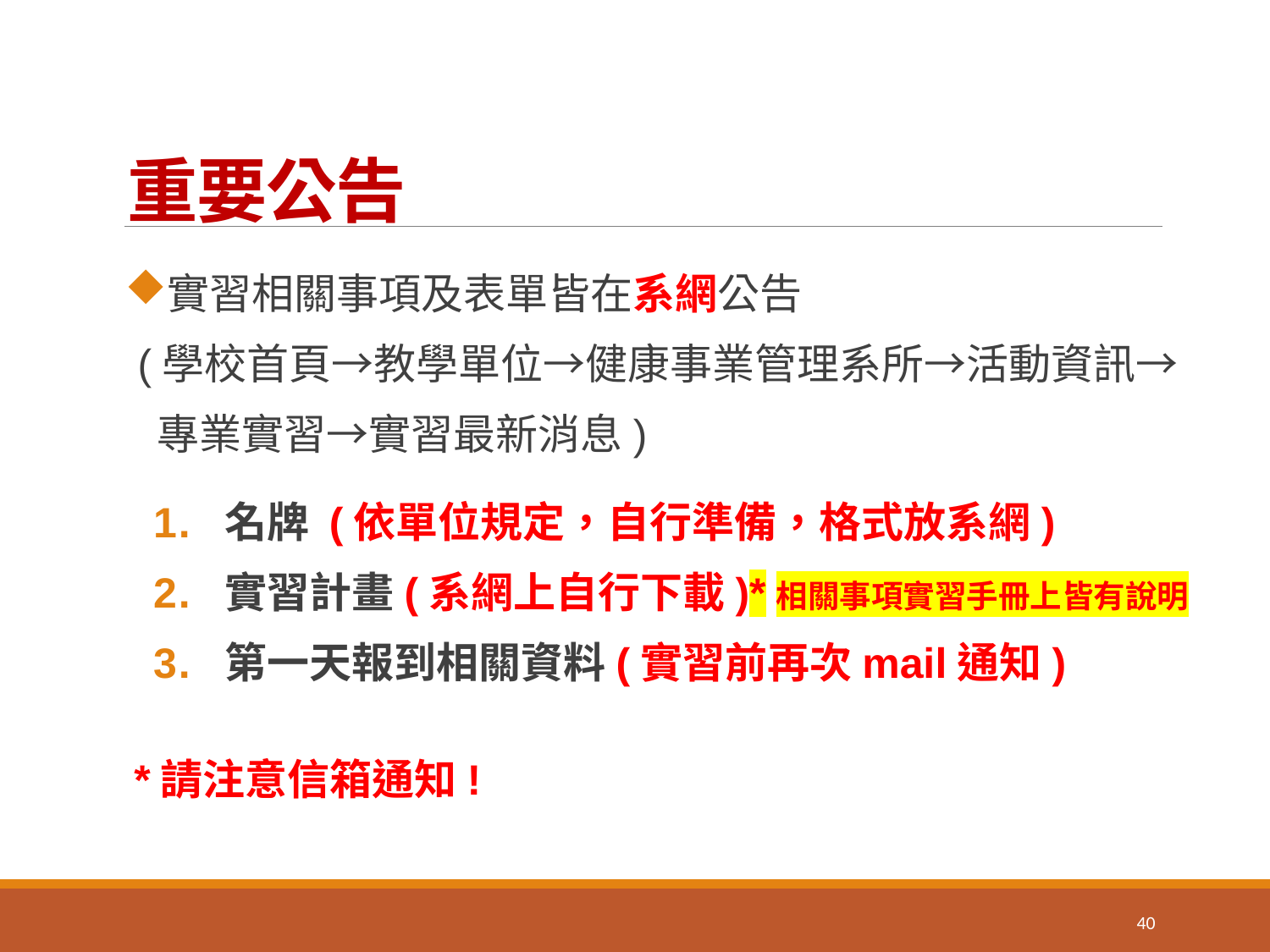

# 重要公告
實習相關事項及表單皆在系網公告
(學校首頁→教學單位→健康事業管理系所→活動資訊→
 專業實習→實習最新消息)
名牌 (依單位規定，自行準備，格式放系網)
實習計畫(系網上自行下載)*相關事項實習手冊上皆有說明
第一天報到相關資料(實習前再次mail通知)
*請注意信箱通知!
40